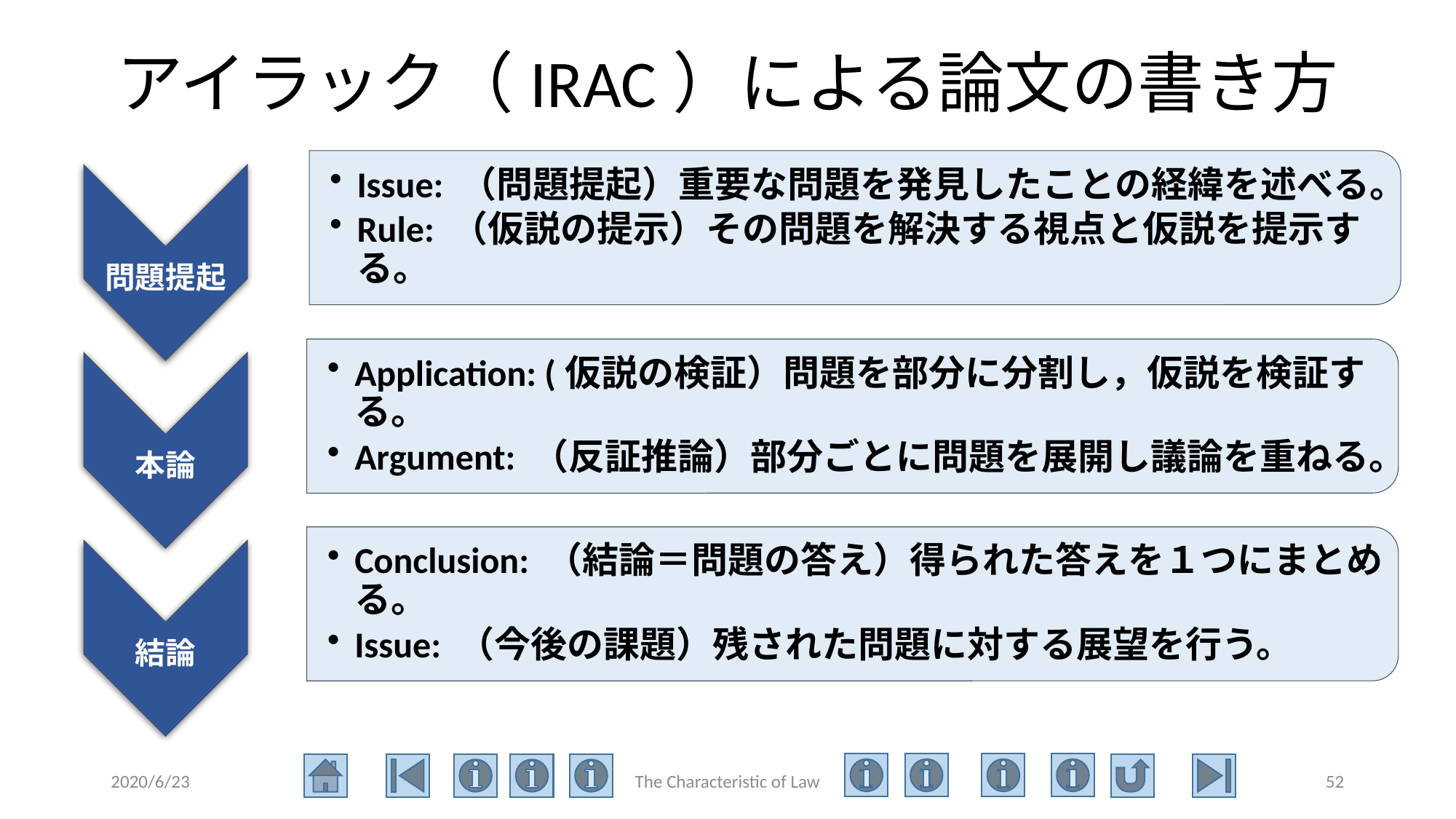

# アイラック（IRAC）による論文の書き方
問題提起
Issue: （問題提起）重要な問題を発見したことの経緯を述べる。
Rule: （仮説の提示）その問題を解決する視点と仮説を提示する。
本論
Application: (仮説の検証）問題を部分に分割し，仮説を検証する。
Argument: （反証推論）部分ごとに問題を展開し議論を重ねる。
結論
Conclusion: （結論＝問題の答え）得られた答えを１つにまとめる。
Issue: （今後の課題）残された問題に対する展望を行う。
2020/6/23
The Characteristic of Law
52